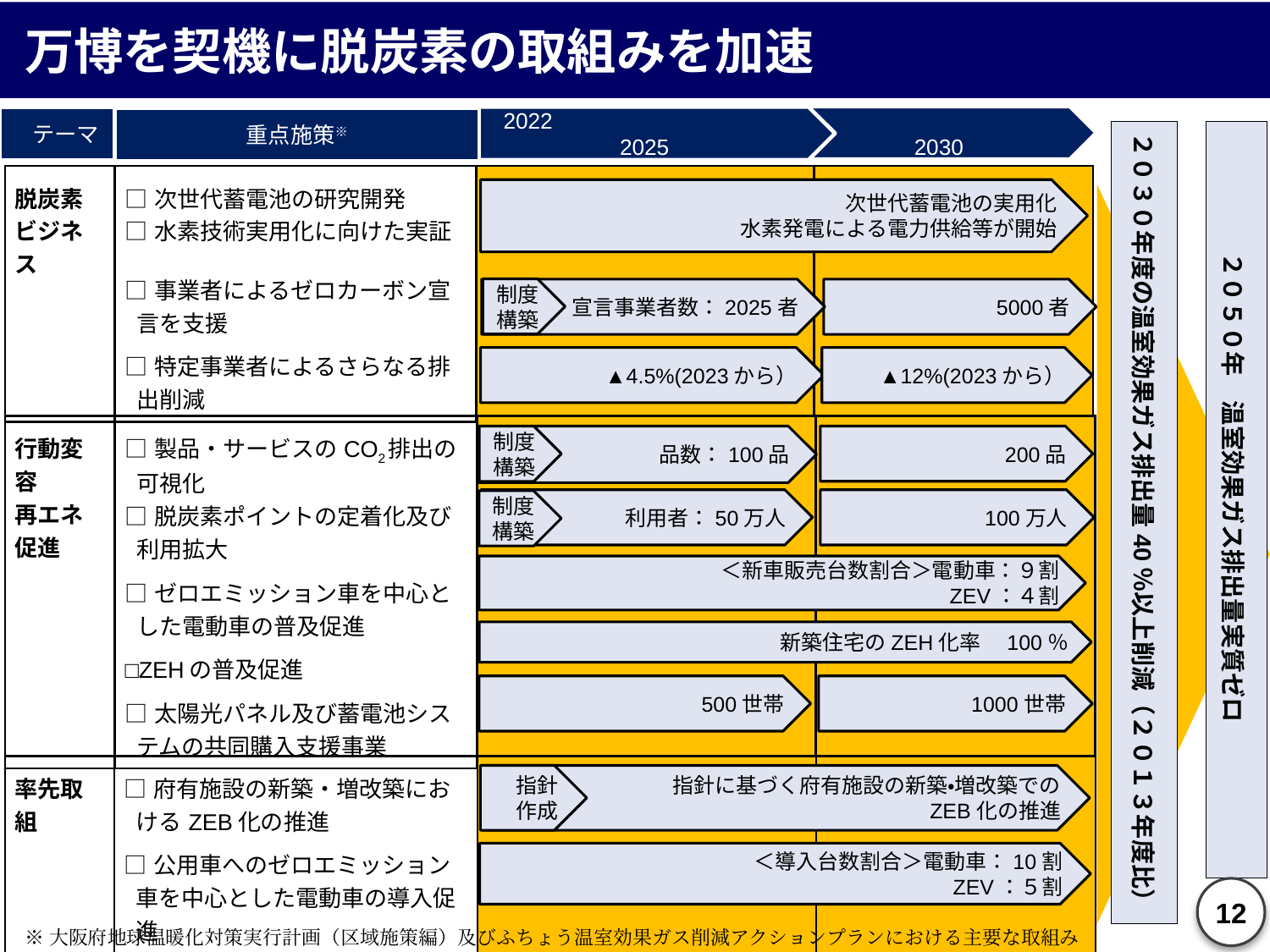

万博を契機に脱炭素の取組みを加速
　　　　　　　　　　2030
テーマ
2022　　　　　　　　　　2025
重点施策※
２０３０年度の温室効果ガス排出量40％以上削減（２０１３年度比）
２０５０年　温室効果ガス排出量実質ゼロ
| 脱炭素ビジネス | □次世代蓄電池の研究開発 □水素技術実用化に向けた実証 □事業者によるゼロカーボン宣言を支援 □特定事業者によるさらなる排出削減 |  | □ |
| --- | --- | --- | --- |
次世代蓄電池の実用化
水素発電による電力供給等が開始
制度
構築
宣言事業者数：2025者
5000者
▲12%(2023から）
▲4.5%(2023から）
| 行動変容 再エネ促進 | □製品・サービスのCO2排出の可視化 □脱炭素ポイントの定着化及び利用拡大 □ゼロエミッション車を中心とした電動車の普及促進 □ZEHの普及促進 □太陽光パネル及び蓄電池システムの共同購入支援事業 |  |  |
| --- | --- | --- | --- |
品数：100品
200品
制度
構築

利用者：50万人
100万人
制度
構築
＜新車販売台数割合＞電動車：９割
ZEV：４割
新築住宅のZEH化率　100％
500世帯
1000世帯
| 率先取組 | □府有施設の新築・増改築におけるZEB化の推進 □公用車へのゼロエミッション車を中心とした電動車の導入促進 |  |  |
| --- | --- | --- | --- |
指針
作成
指針に基づく府有施設の新築・増改築での
ZEB化の推進
＜導入台数割合＞電動車：10割
ZEV：５割
12
※大阪府地球温暖化対策実行計画（区域施策編）及びふちょう温室効果ガス削減アクションプランにおける主要な取組み